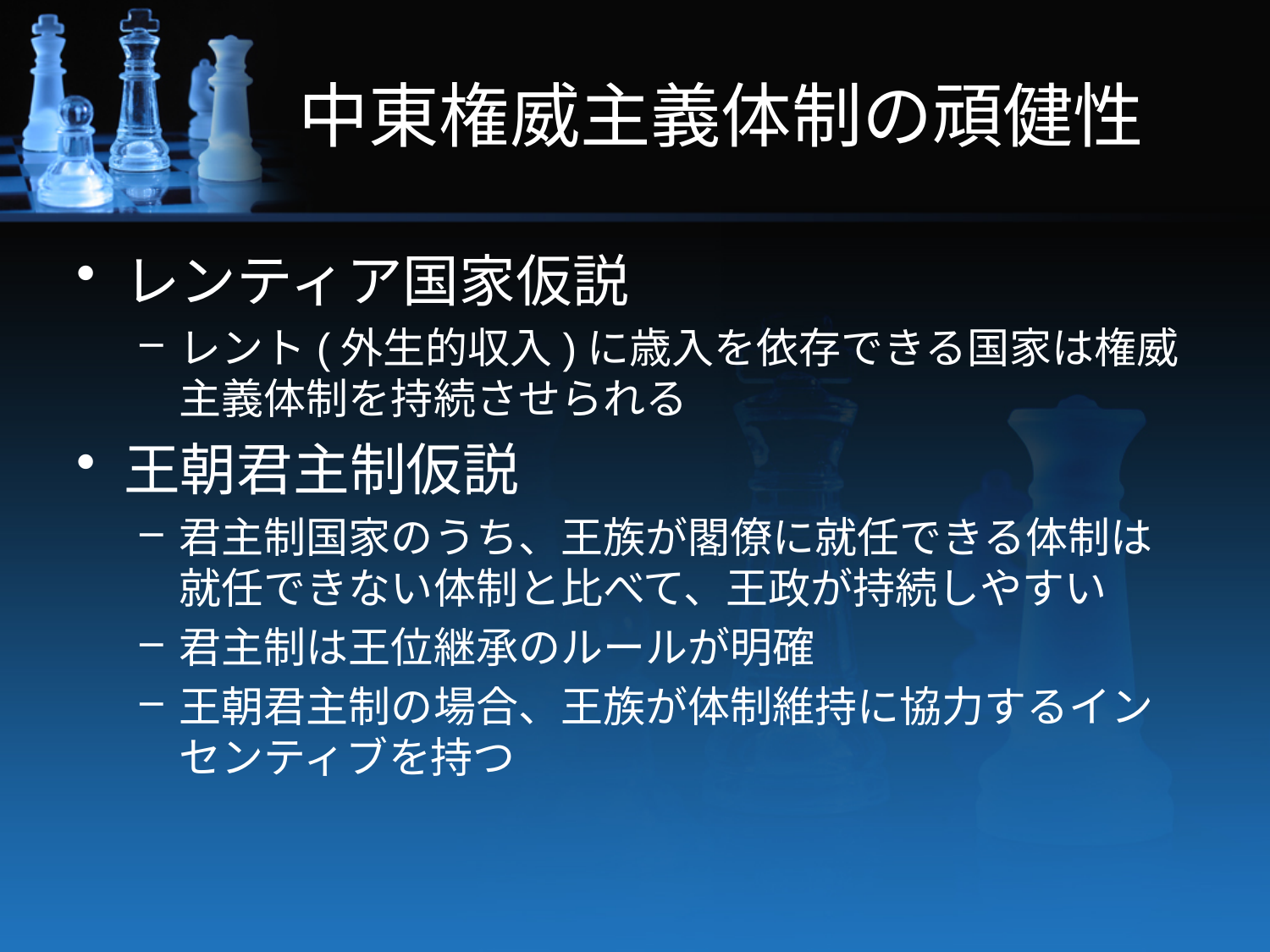

# 中東権威主義体制の頑健性
レンティア国家仮説
レント(外生的収入)に歳入を依存できる国家は権威主義体制を持続させられる
王朝君主制仮説
君主制国家のうち、王族が閣僚に就任できる体制は就任できない体制と比べて、王政が持続しやすい
君主制は王位継承のルールが明確
王朝君主制の場合、王族が体制維持に協力するインセンティブを持つ